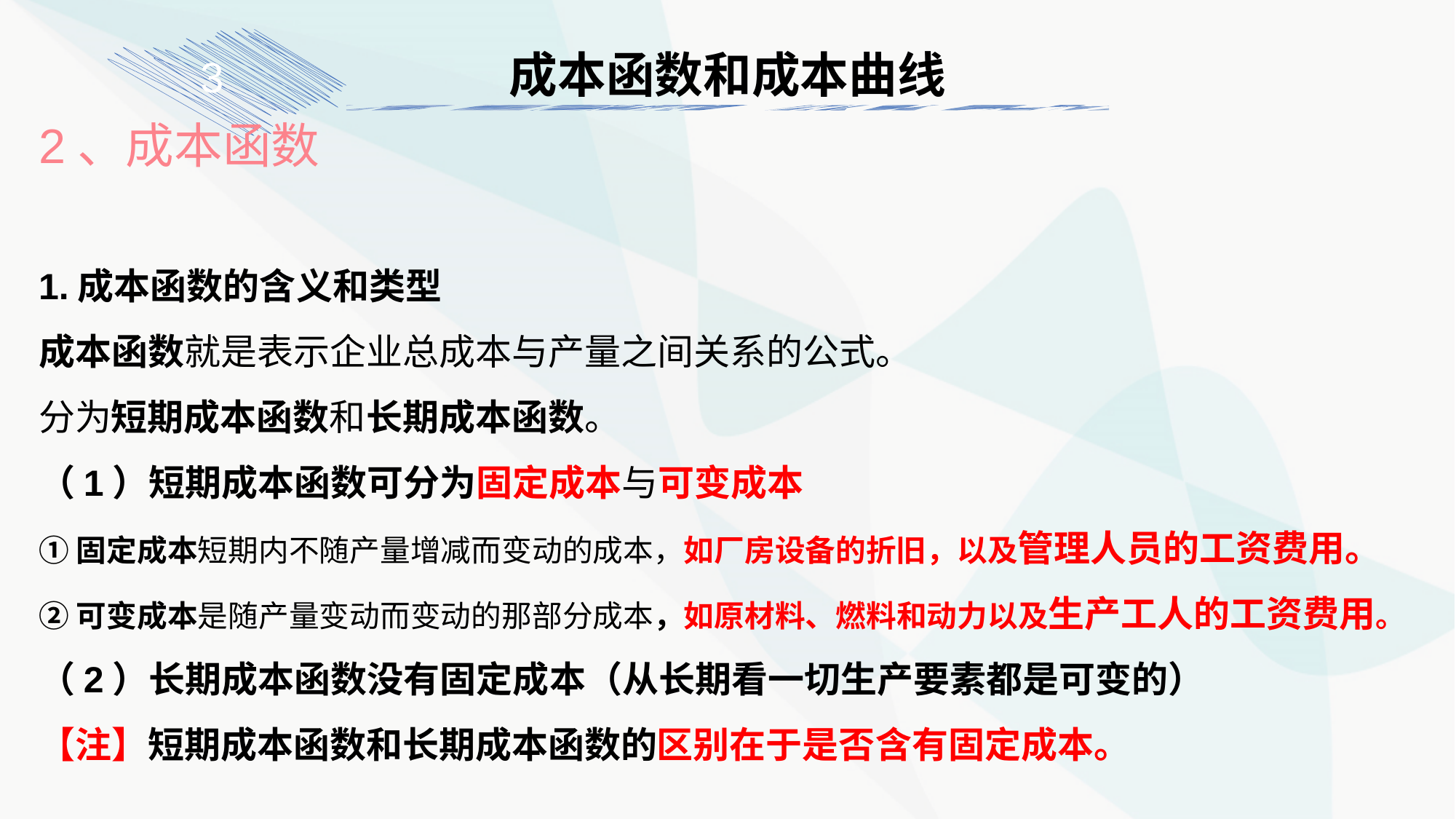

成本函数和成本曲线
3
2、成本函数

1.成本函数的含义和类型
成本函数就是表示企业总成本与产量之间关系的公式。
分为短期成本函数和长期成本函数。
（1）短期成本函数可分为固定成本与可变成本
①固定成本短期内不随产量增减而变动的成本，如厂房设备的折旧，以及管理人员的工资费用。
②可变成本是随产量变动而变动的那部分成本，如原材料、燃料和动力以及生产工人的工资费用。
（2）长期成本函数没有固定成本（从长期看一切生产要素都是可变的）
【注】短期成本函数和长期成本函数的区别在于是否含有固定成本。